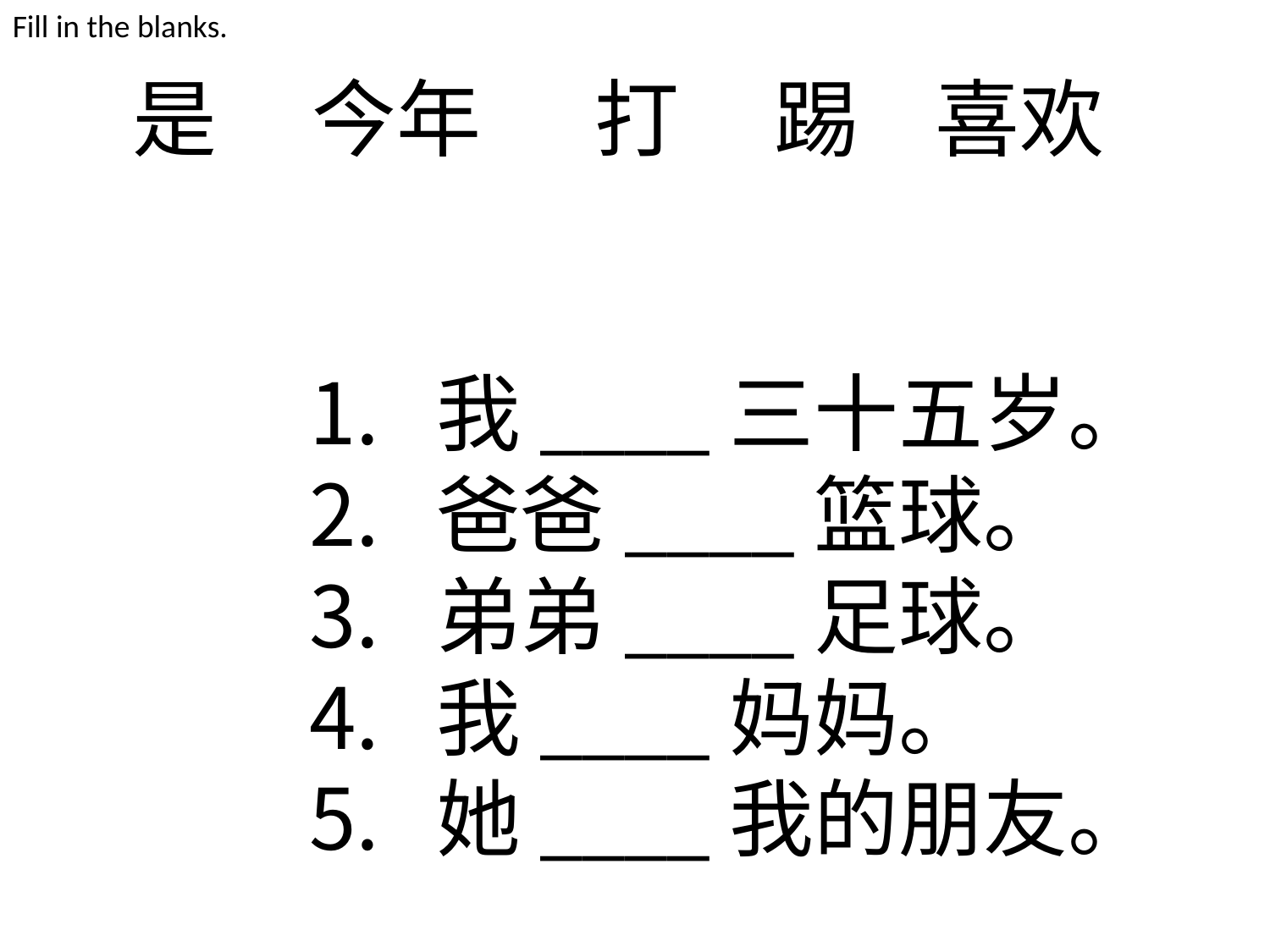

Fill in the blanks.
是     今年      打     踢    喜欢
我____三十五岁。
爸爸____篮球。
弟弟____足球。
我____妈妈。
她____我的朋友。